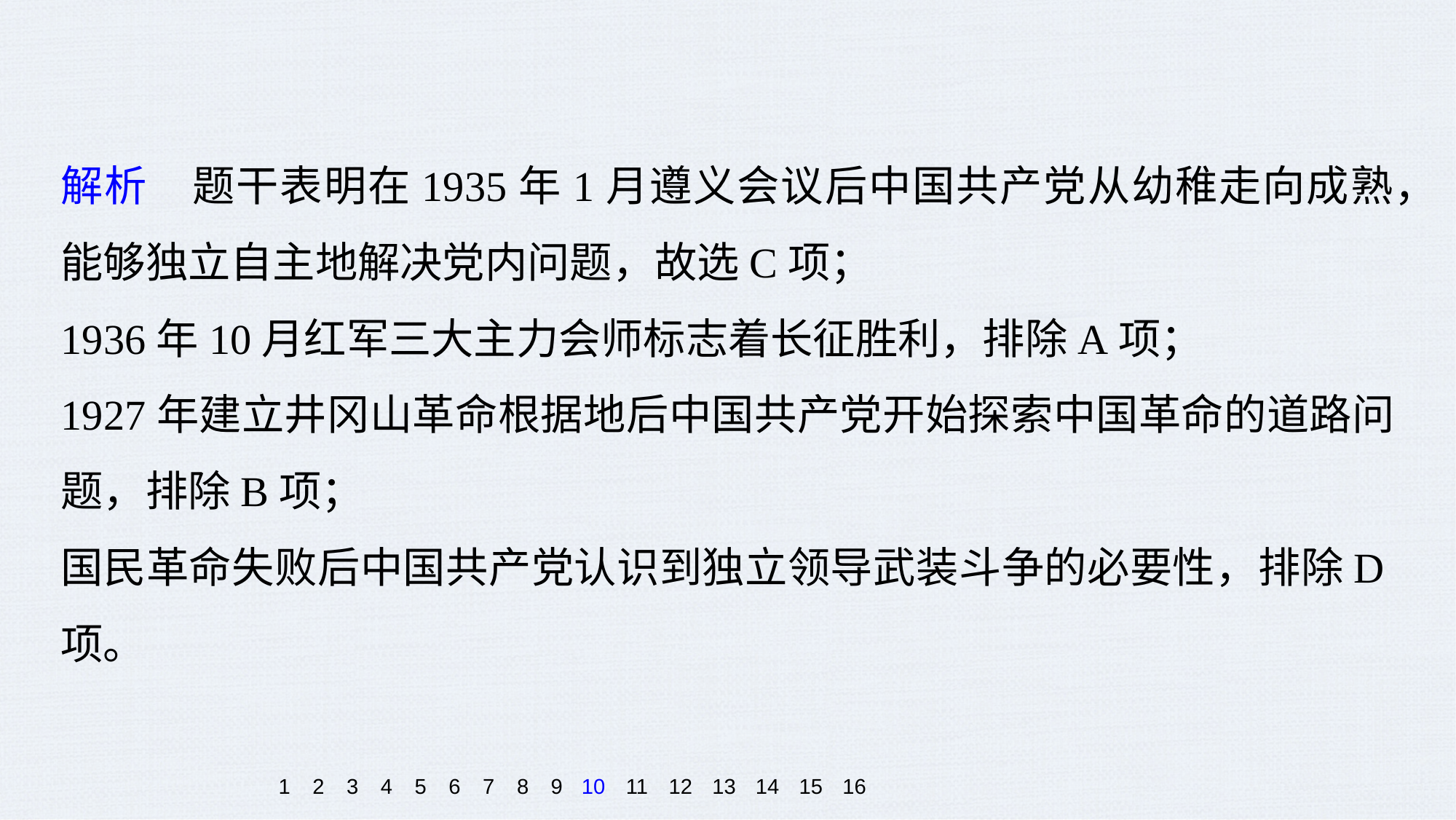

解析　题干表明在1935年1月遵义会议后中国共产党从幼稚走向成熟，能够独立自主地解决党内问题，故选C项；
1936年10月红军三大主力会师标志着长征胜利，排除A项；
1927年建立井冈山革命根据地后中国共产党开始探索中国革命的道路问题，排除B项；
国民革命失败后中国共产党认识到独立领导武装斗争的必要性，排除D项。
1
2
3
4
5
6
7
8
9
10
11
12
13
14
15
16